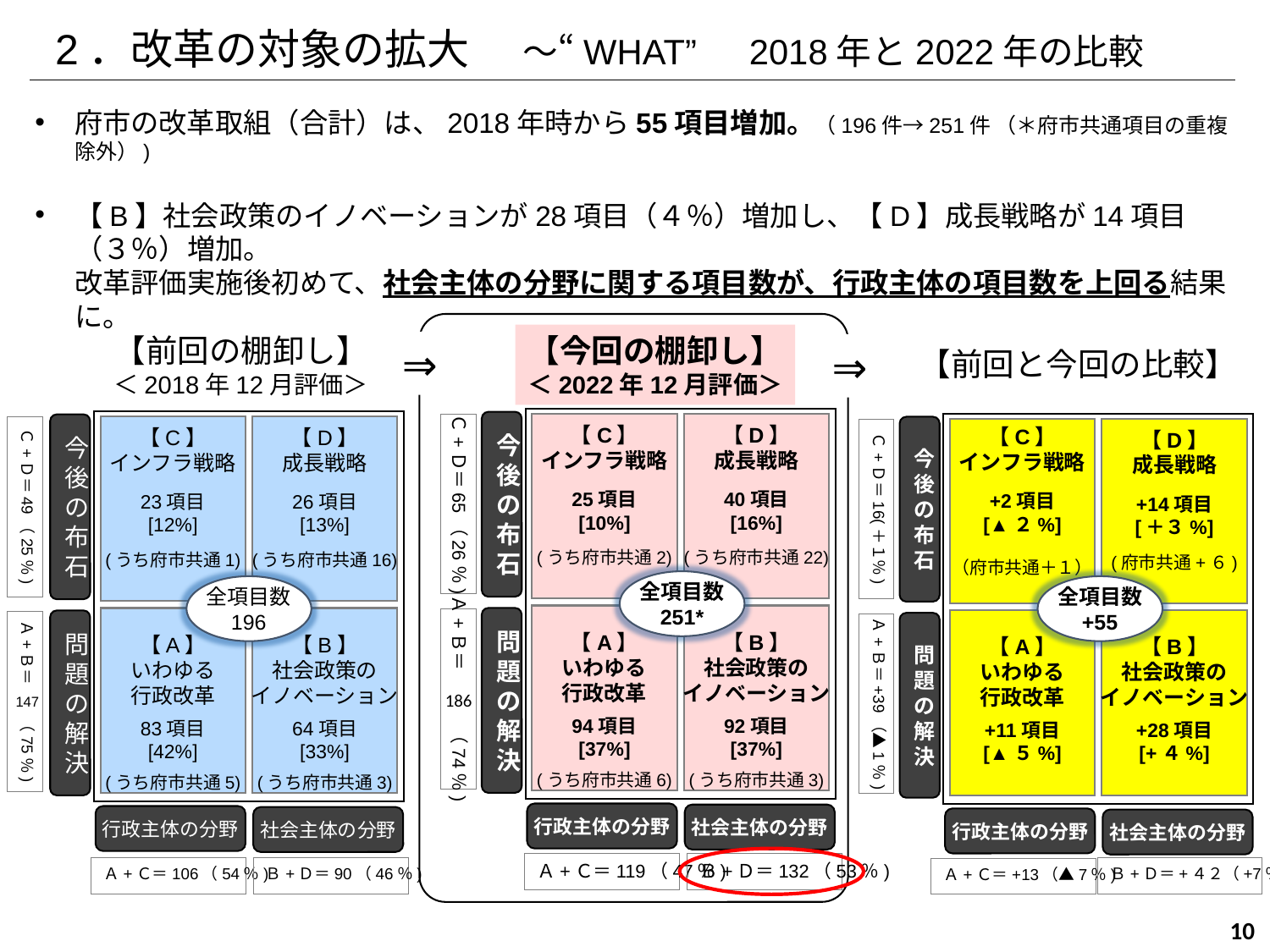

2．改革の対象の拡大　 ～“WHAT”　2018年と2022年の比較
府市の改革取組（合計）は、2018年時から55項目増加。（196件→251件 （＊府市共通項目の重複除外）)

【B】社会政策のイノベーションが28項目（４％）増加し、【D】成長戦略が14項目（３％）増加。
改革評価実施後初めて、社会主体の分野に関する項目数が、行政主体の項目数を上回る結果に。

【今回の棚卸し】
＜2022年12月評価＞
【前回の棚卸し】
＜2018年12月評価＞
⇒
⇒
【前回と今回の比較】

今後の布石
【C】
インフラ戦略

25項目
[10%]

(うち府市共通2)

【D】
成長戦略

40項目
[16%]

(うち府市共通22)

Ｃ+Ｄ＝65（26％)
全項目数
251*

【A】
いわゆる
行政改革

94項目
[37%]

(うち府市共通6)

【B】
社会政策の
イノベーション

92項目
[37%]

(うち府市共通3)
問題の解決
Ａ+Ｂ＝　　　（74％)
186
行政主体の分野
社会主体の分野
Ａ+Ｃ＝119（47％)
Ｂ+Ｄ＝132（53％)

今後の布石
【C】
インフラ戦略

23項目
[12%]

(うち府市共通1)

【D】
成長戦略

26項目
[13%]

(うち府市共通16)

今後の布石
Ｃ+Ｄ＝49（25％)
【C】
インフラ戦略

+2項目
[▲２%]

（府市共通＋１）

【D】
成長戦略

+14項目
[＋３%]

(府市共通+６)

Ｃ+Ｄ＝16(＋１％)
全項目数
196
全項目数
+55

【A】
いわゆる
行政改革

83項目
[42%]

(うち府市共通5)

【B】
社会政策の
イノベーション

64項目
[33%]

(うち府市共通3)
問題の解決

【A】
いわゆる
行政改革

+11項目
[▲５%]

【B】
社会政策の
イノベーション

+28項目
[+４%]

Ａ+Ｂ＝　　（75％)
問題の解決
Ａ+Ｂ＝+39（▲1％)
147
行政主体の分野
社会主体の分野
行政主体の分野
社会主体の分野

Ｂ+Ｄ＝+４２（+7％)
Ａ+Ｃ＝106（54％)
Ｂ+Ｄ＝90（46％)
Ａ+Ｃ＝+13（▲7％)
10